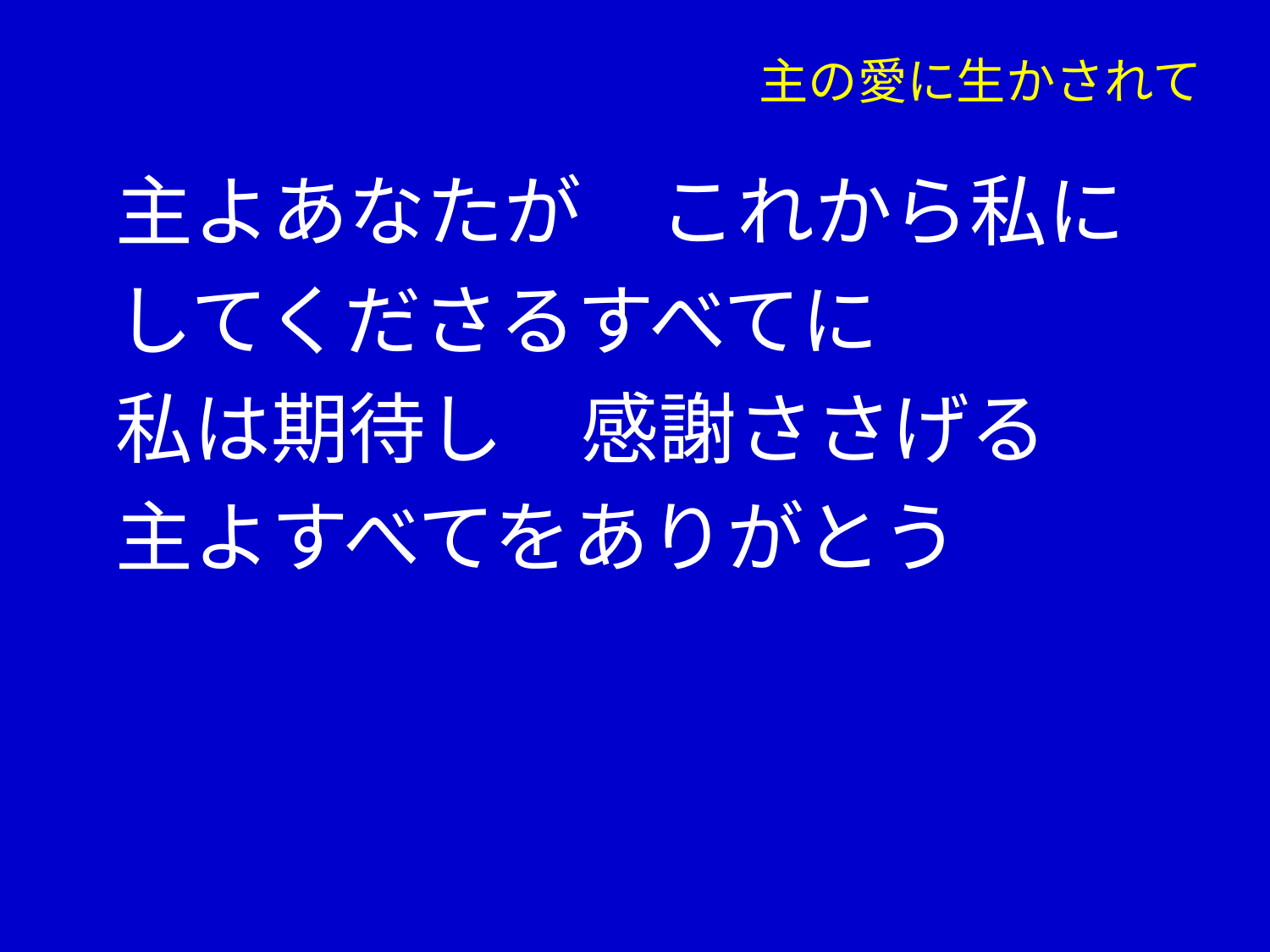

# 主の愛に生かされて
主よあなたが　これから私に
してくださるすべてに
私は期待し　感謝ささげる
主よすべてをありがとう